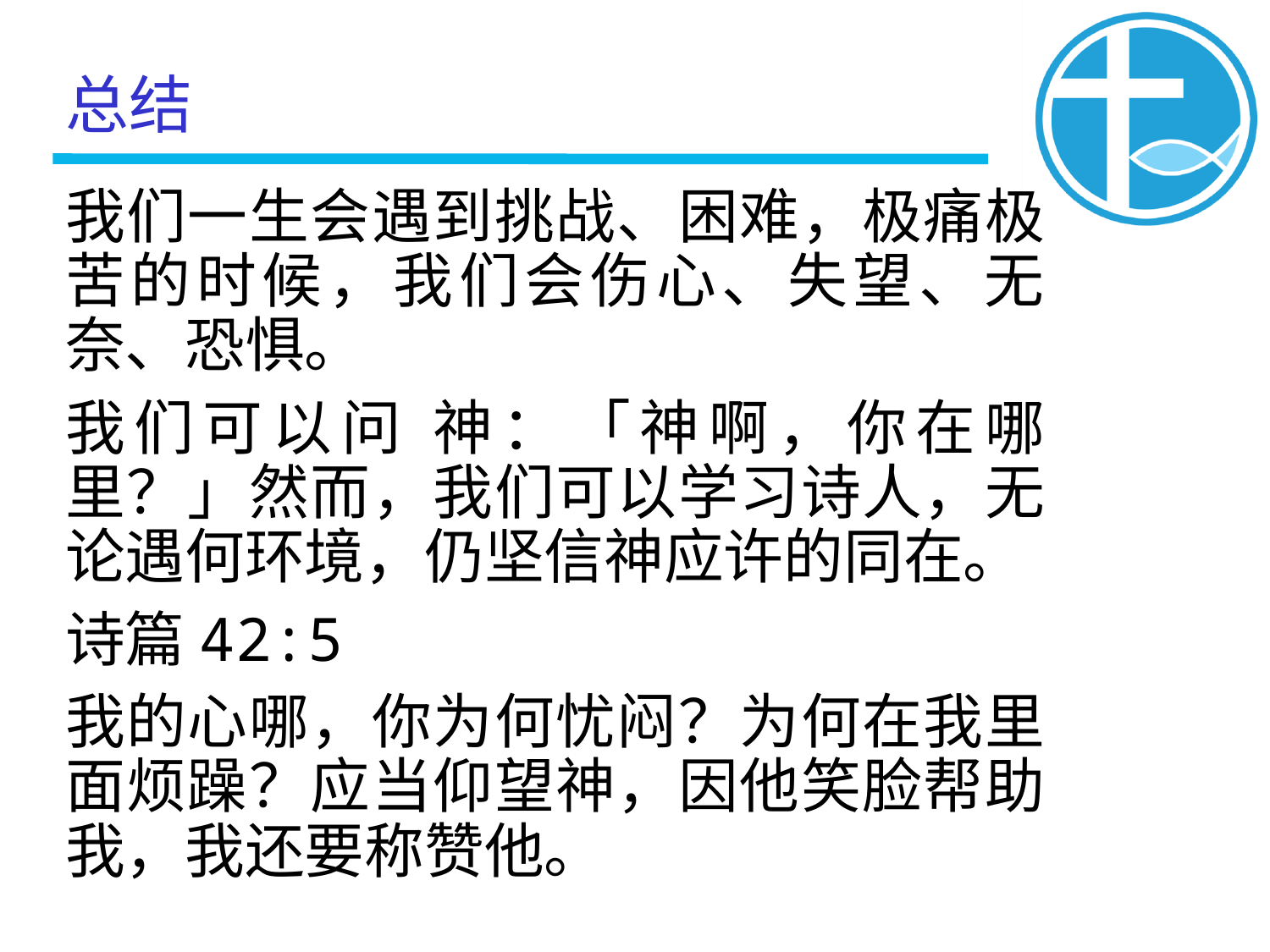

总结
我们一生会遇到挑战、困难，极痛极苦的时候，我们会伤心、失望、无奈、恐惧。
我们可以问 神：「神啊，你在哪里？」然而，我们可以学习诗人，无论遇何环境，仍坚信神应许的同在。
诗篇42:5
我的心哪，你为何忧闷？为何在我里面烦躁？应当仰望神，因他笑脸帮助我，我还要称赞他。